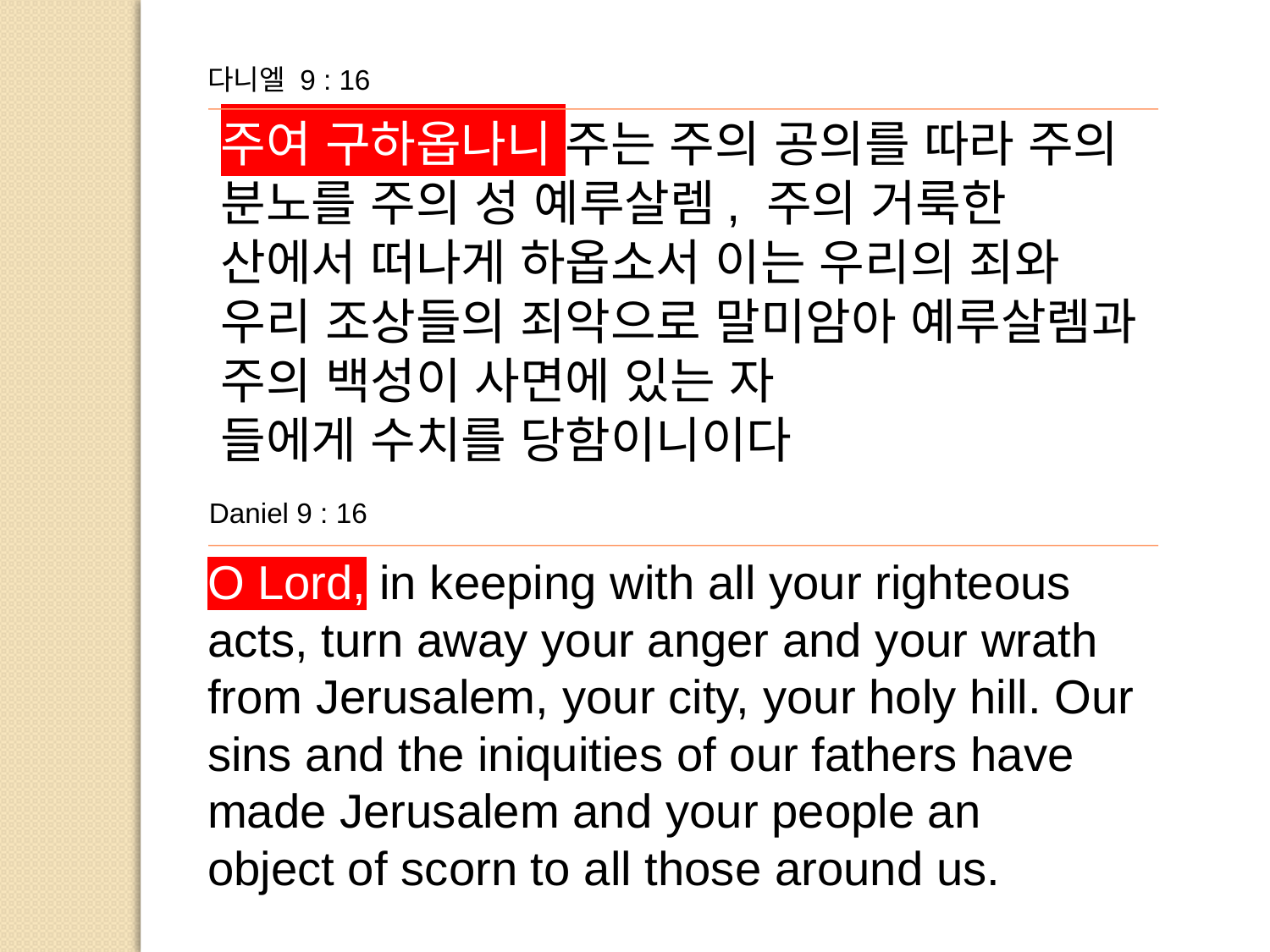

다니엘 9 : 16
주여 구하옵나니 주는 주의 공의를 따라 주의 분노를 주의 성 예루살렘, 주의 거룩한 산에서 떠나게 하옵소서 이는 우리의 죄와 우리 조상들의 죄악으로 말미암아 예루살렘과 주의 백성이 사면에 있는 자
들에게 수치를 당함이니이다

Daniel 9 : 16

O Lord, in keeping with all your righteous acts, turn away your anger and your wrath from Jerusalem, your city, your holy hill. Our sins and the iniquities of our fathers have made Jerusalem and your people an
object of scorn to all those around us.